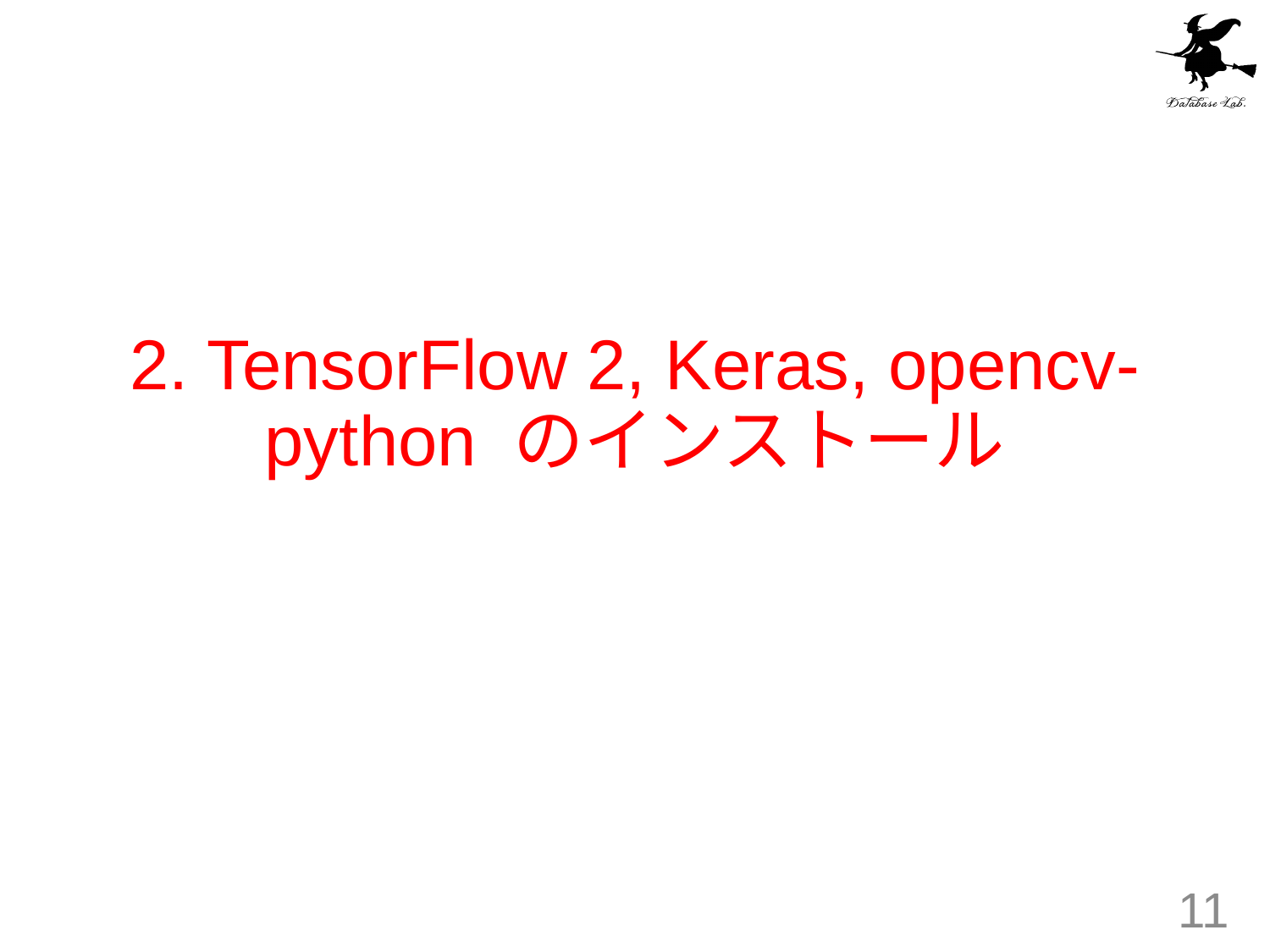

# 2. TensorFlow 2, Keras, opencv-python のインストール

11